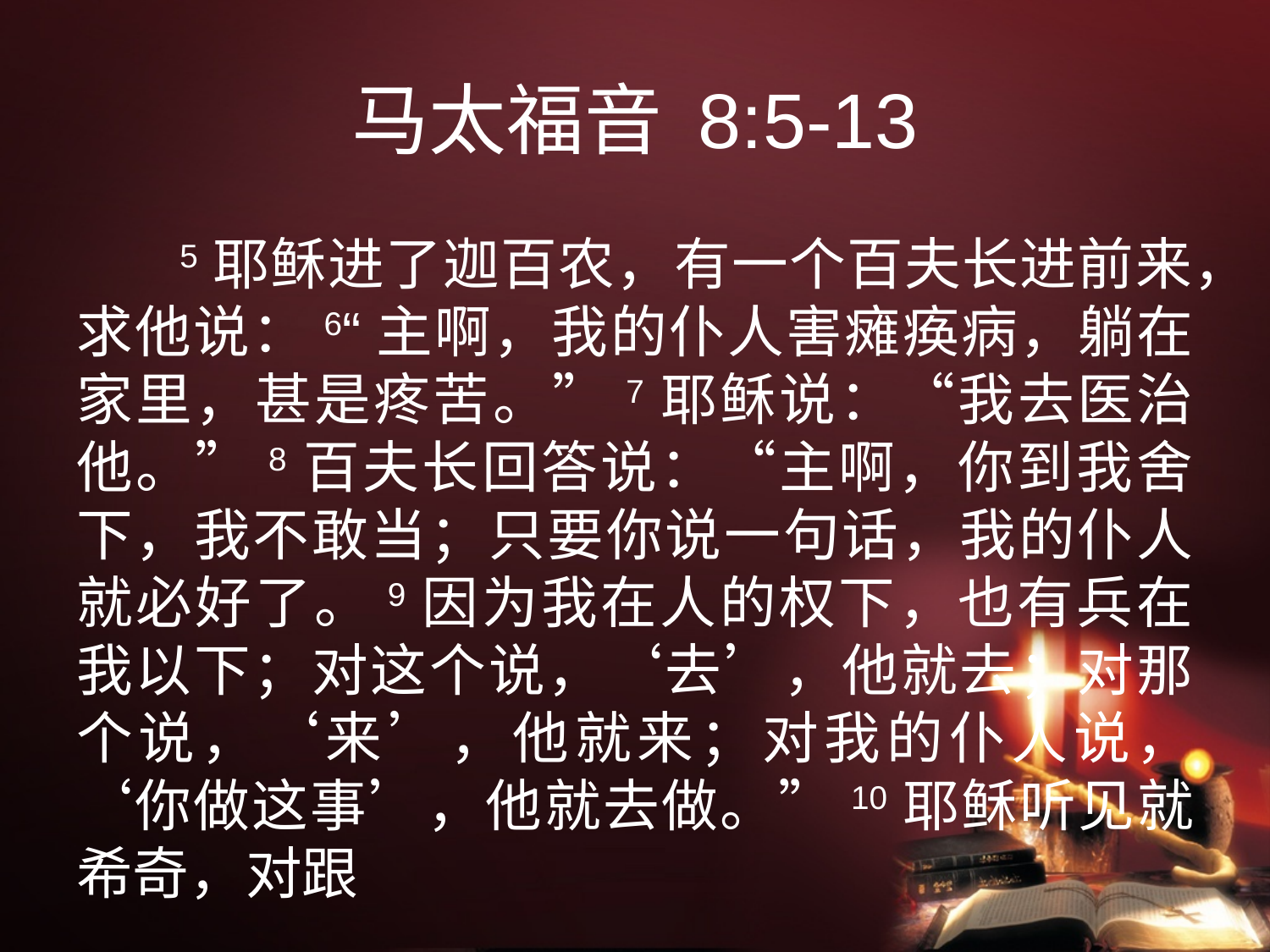

# 马太福音 8:5-13
          5耶稣进了迦百农，有一个百夫长进前来，求他说：6“主啊，我的仆人害瘫痪病，躺在家里，甚是疼苦。”7耶稣说：“我去医治他。”8百夫长回答说：“主啊，你到我舍下，我不敢当；只要你说一句话，我的仆人就必好了。9因为我在人的权下，也有兵在我以下；对这个说，‘去’，他就去；对那个说，‘来’，他就来；对我的仆人说，‘你做这事’，他就去做。”10耶稣听见就希奇，对跟